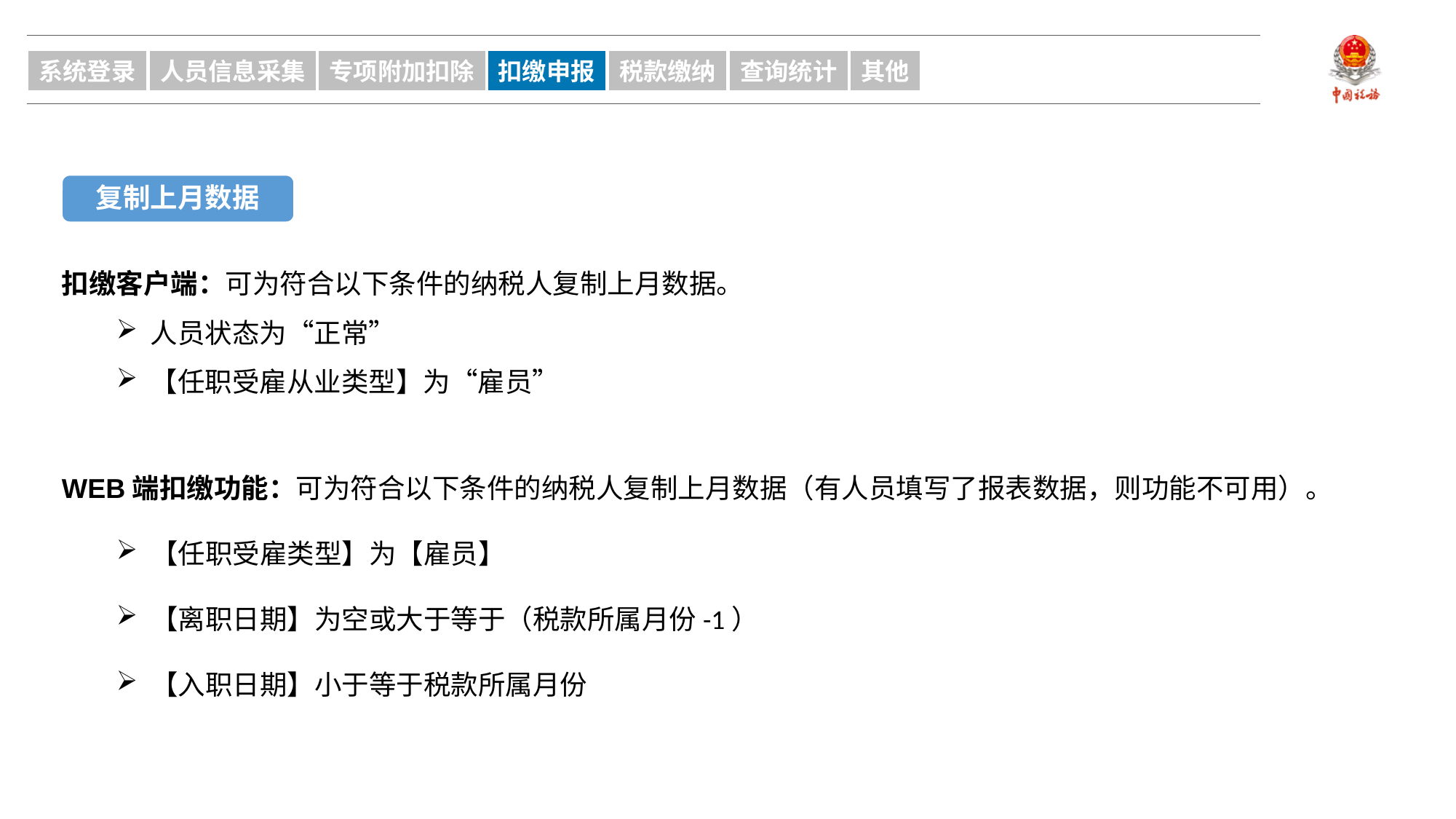

系统登录
人员信息采集
专项附加扣除
扣缴申报
税款缴纳
查询统计
其他

复制上月数据
扣缴客户端：可为符合以下条件的纳税人复制上月数据。
人员状态为“正常”
【任职受雇从业类型】为“雇员”

扣缴Web端
WEB端扣缴功能：可为符合以下条件的纳税人复制上月数据（有人员填写了报表数据，则功能不可用）。
【任职受雇类型】为【雇员】
【离职日期】为空或大于等于（税款所属月份-1）
【入职日期】小于等于税款所属月份